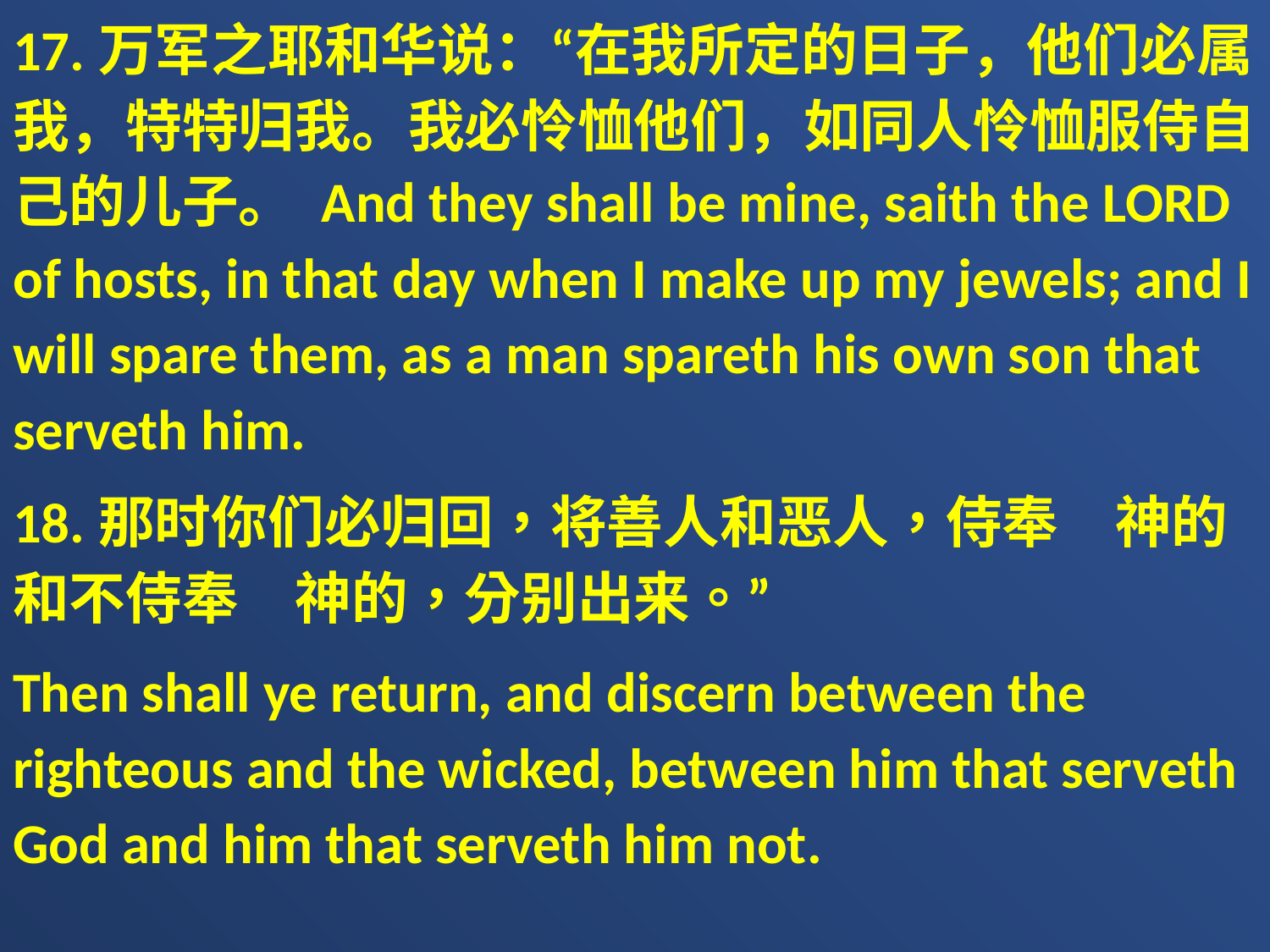

17.万军之耶和华说：“在我所定的日子，他们必属我，特特归我。我必怜恤他们，如同人怜恤服侍自己的儿子。 And they shall be mine, saith the LORD of hosts, in that day when I make up my jewels; and I will spare them, as a man spareth his own son that serveth him.
18.那时你们必归回，将善人和恶人，侍奉　神的和不侍奉　神的，分别出来。”
Then shall ye return, and discern between the righteous and the wicked, between him that serveth God and him that serveth him not.